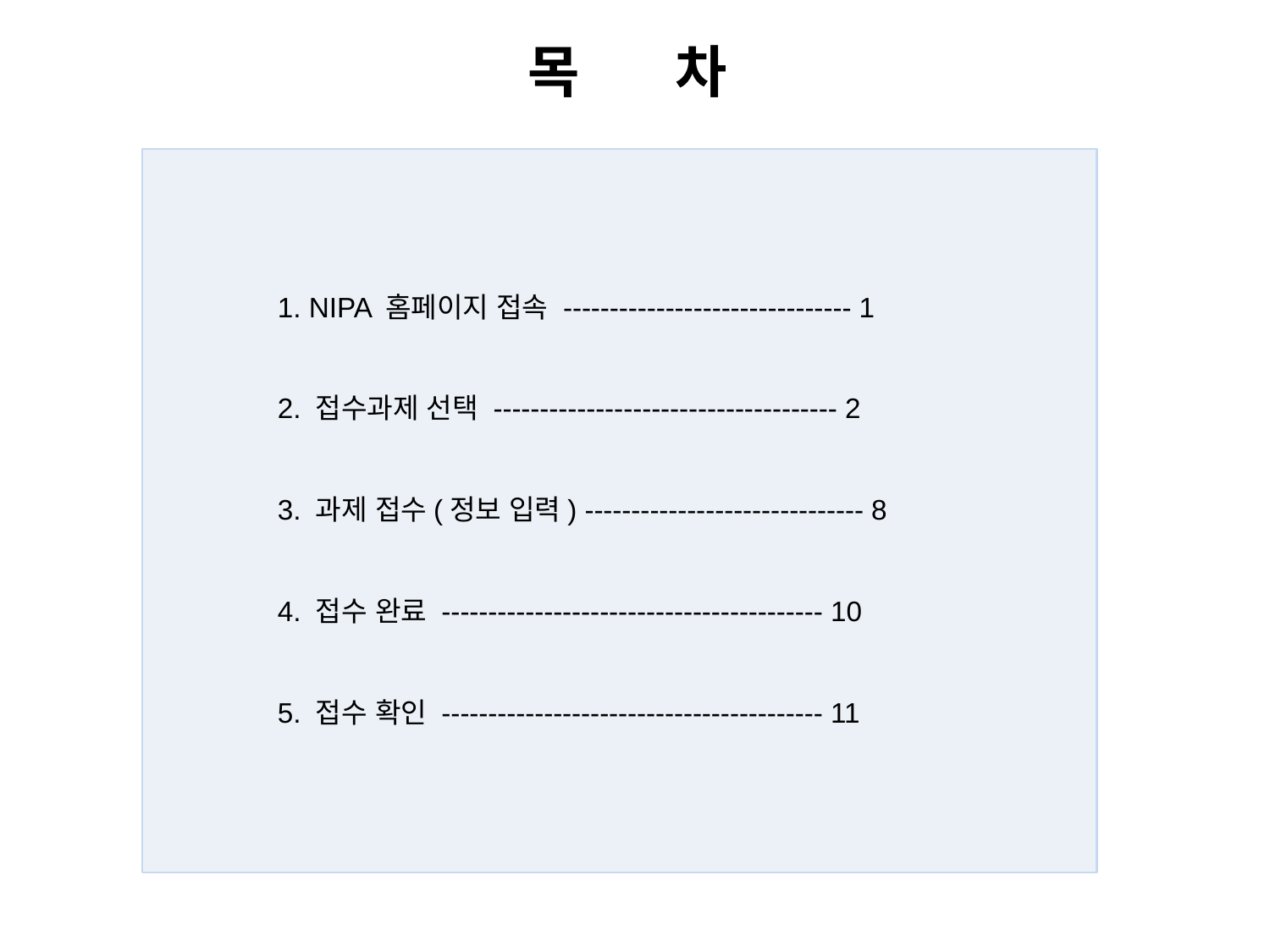

목      차

1. NIPA 홈페이지 접속 ------------------------------- 1

2. 접수과제 선택 ------------------------------------- 2

3. 과제 접수(정보 입력) ------------------------------ 8

4. 접수 완료 ----------------------------------------- 10

5. 접수 확인 ----------------------------------------- 11